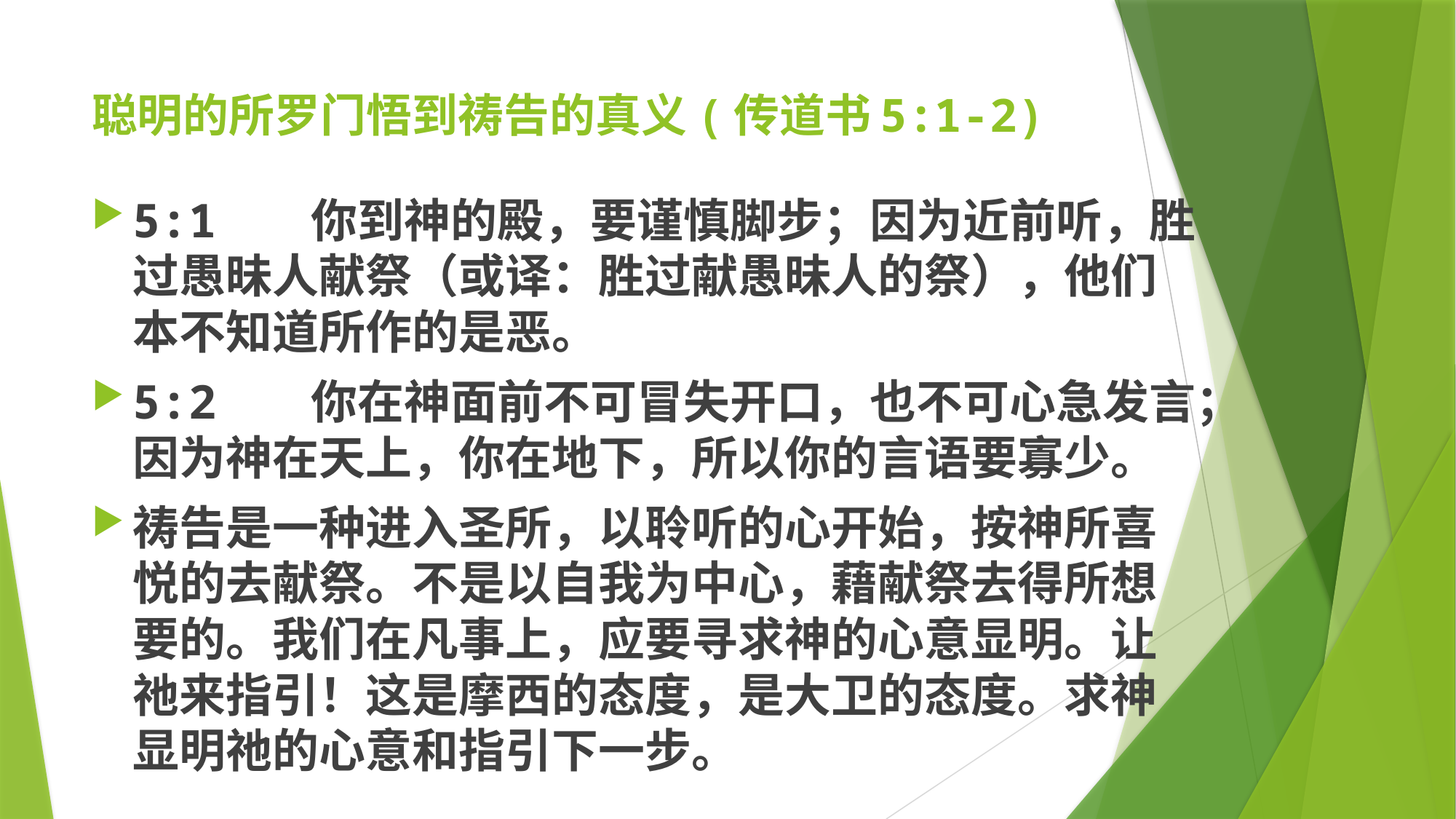

# 聪明的所罗门悟到祷告的真义(传道书5:1-2)
5:1   你到神的殿，要谨慎脚步；因为近前听，胜过愚昧人献祭（或译：胜过献愚昧人的祭），他们本不知道所作的是恶。
5:2   你在神面前不可冒失开口，也不可心急发言；因为神在天上，你在地下，所以你的言语要寡少。
祷告是一种进入圣所，以聆听的心开始，按神所喜悦的去献祭。不是以自我为中心，藉献祭去得所想要的。我们在凡事上，应要寻求神的心意显明。让祂来指引！这是摩西的态度，是大卫的态度。求神显明祂的心意和指引下一步。